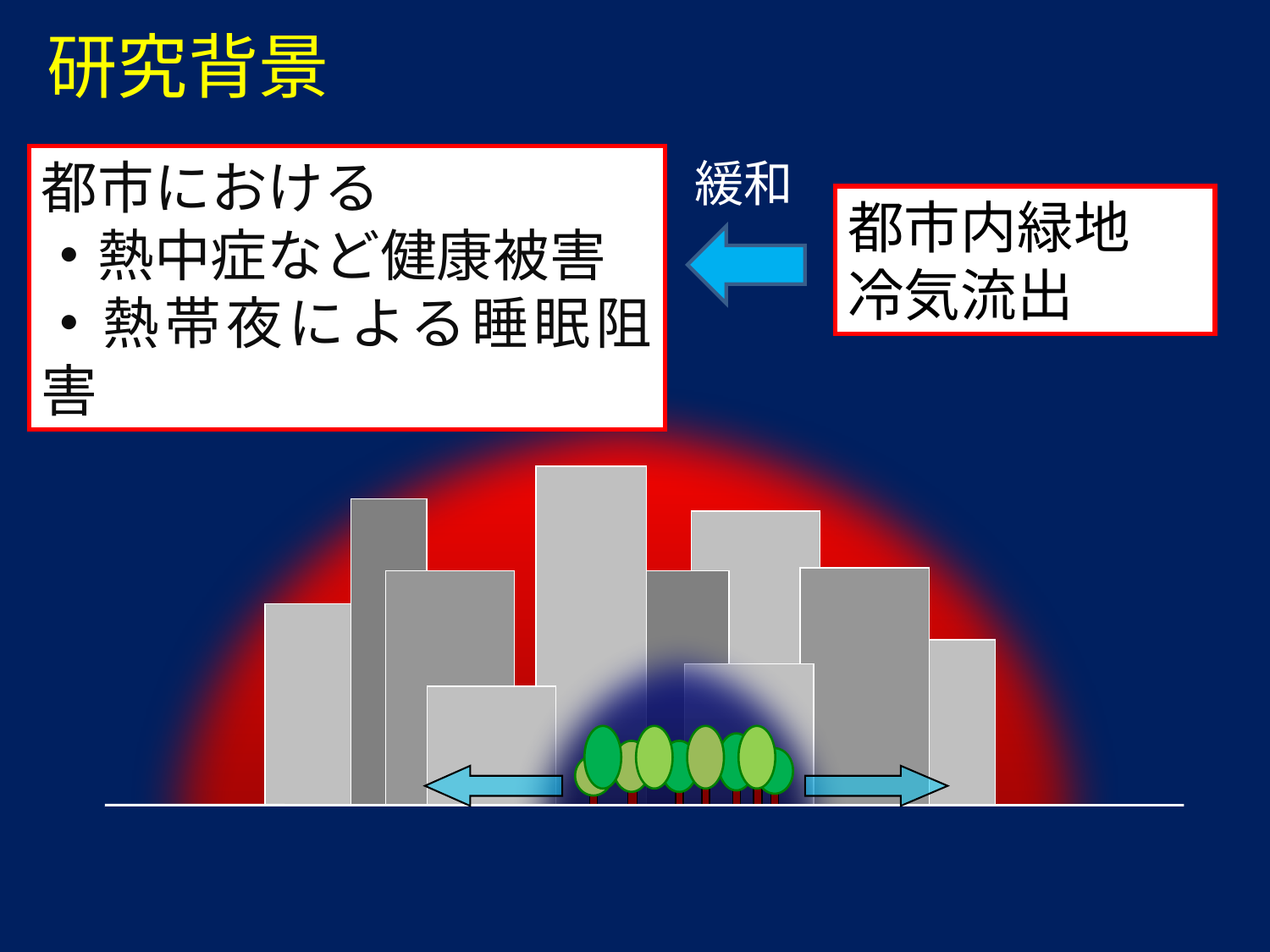

研究背景
都市における
・熱中症など健康被害
・熱帯夜による睡眠阻害
緩和
都市内緑地
冷気流出